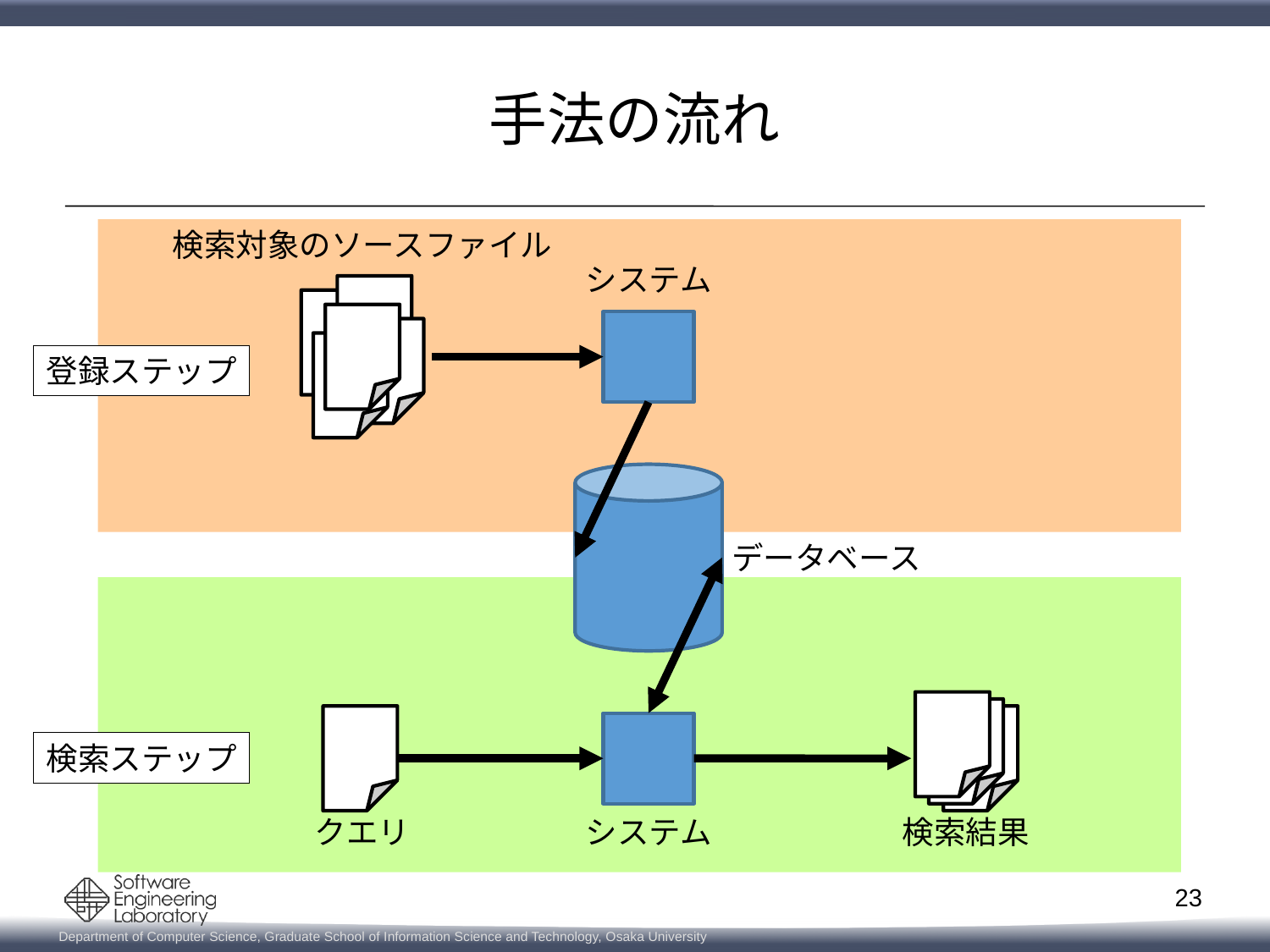

# 手法の流れ

検索対象のソースファイル
システム

登録ステップ

データベース

検索ステップ
クエリ
システム
検索結果
23